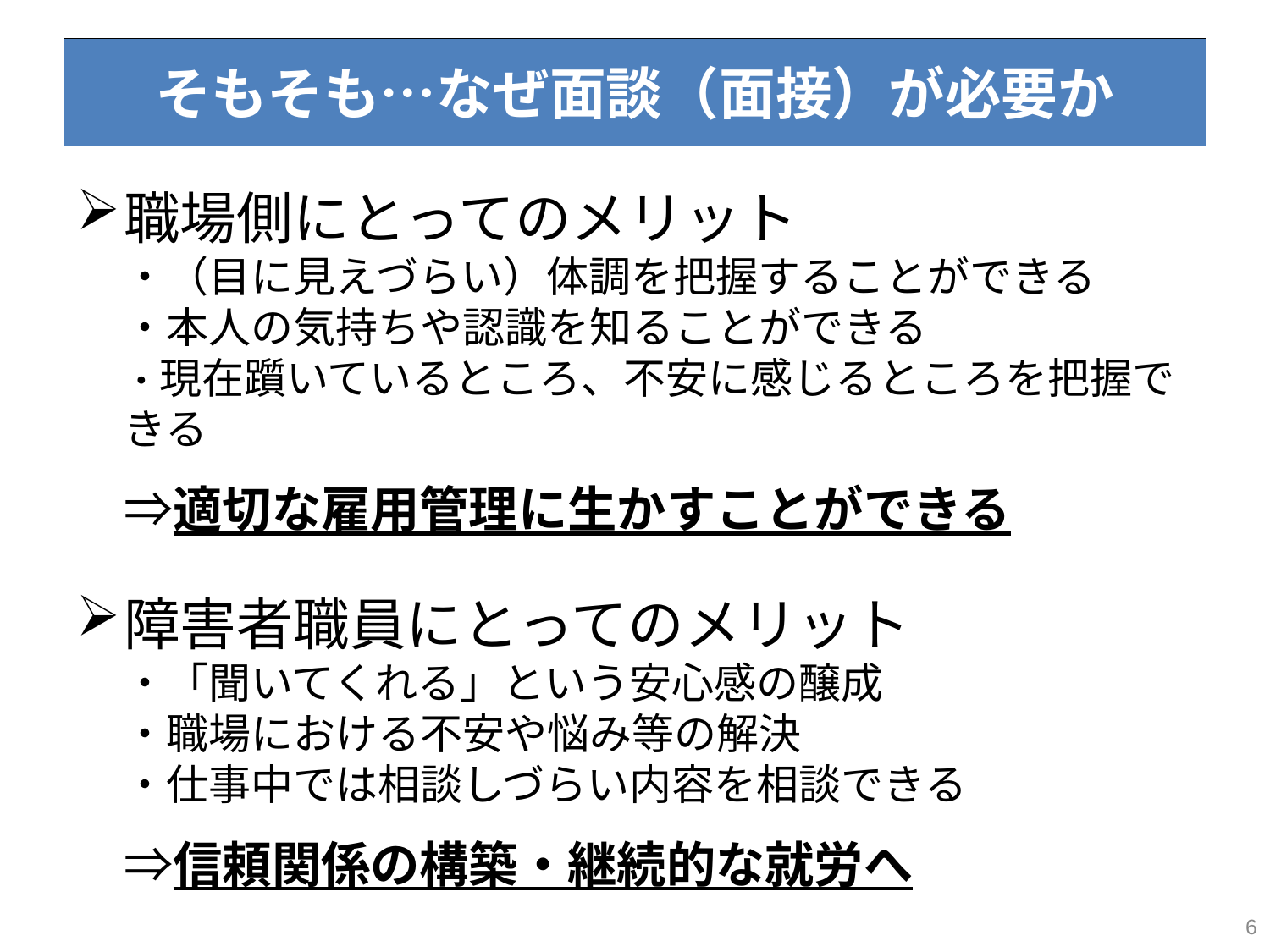

# そもそも…なぜ面談（面接）が必要か
職場側にとってのメリット
・（目に見えづらい）体調を把握することができる
・本人の気持ちや認識を知ることができる
・現在躓いているところ、不安に感じるところを把握できる
⇒適切な雇用管理に生かすことができる

障害者職員にとってのメリット
・「聞いてくれる」という安心感の醸成
・職場における不安や悩み等の解決
・仕事中では相談しづらい内容を相談できる
⇒信頼関係の構築・継続的な就労へ
6